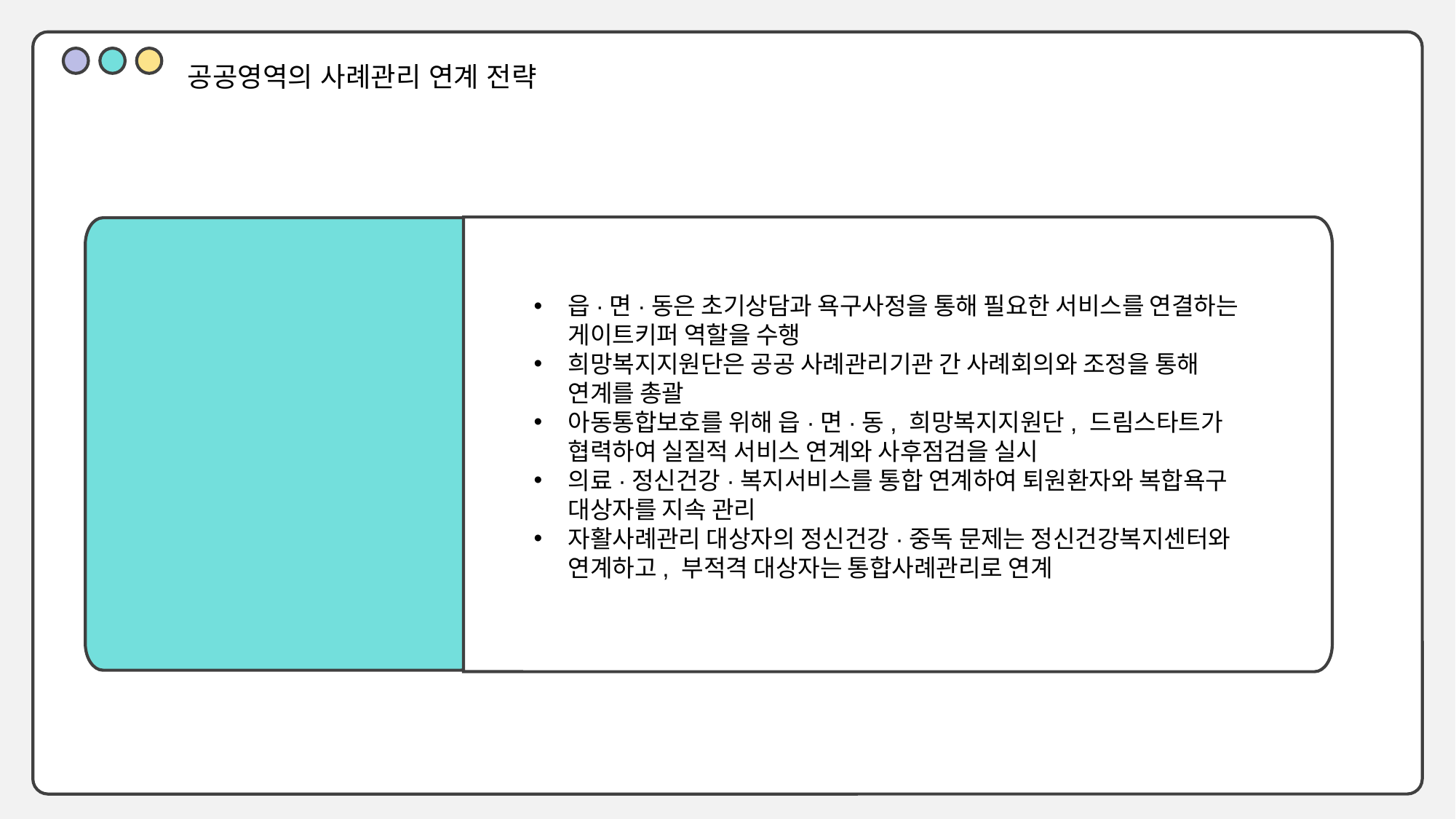

공공영역의 사례관리 연계 전략

읍·면·동은 초기상담과 욕구사정을 통해 필요한 서비스를 연결하는 게이트키퍼 역할을 수행
희망복지지원단은 공공 사례관리기관 간 사례회의와 조정을 통해 연계를 총괄
아동통합보호를 위해 읍·면·동, 희망복지지원단, 드림스타트가 협력하여 실질적 서비스 연계와 사후점검을 실시
의료·정신건강·복지서비스를 통합 연계하여 퇴원환자와 복합욕구 대상자를 지속 관리
자활사례관리 대상자의 정신건강·중독 문제는 정신건강복지센터와 연계하고, 부적격 대상자는 통합사례관리로 연계